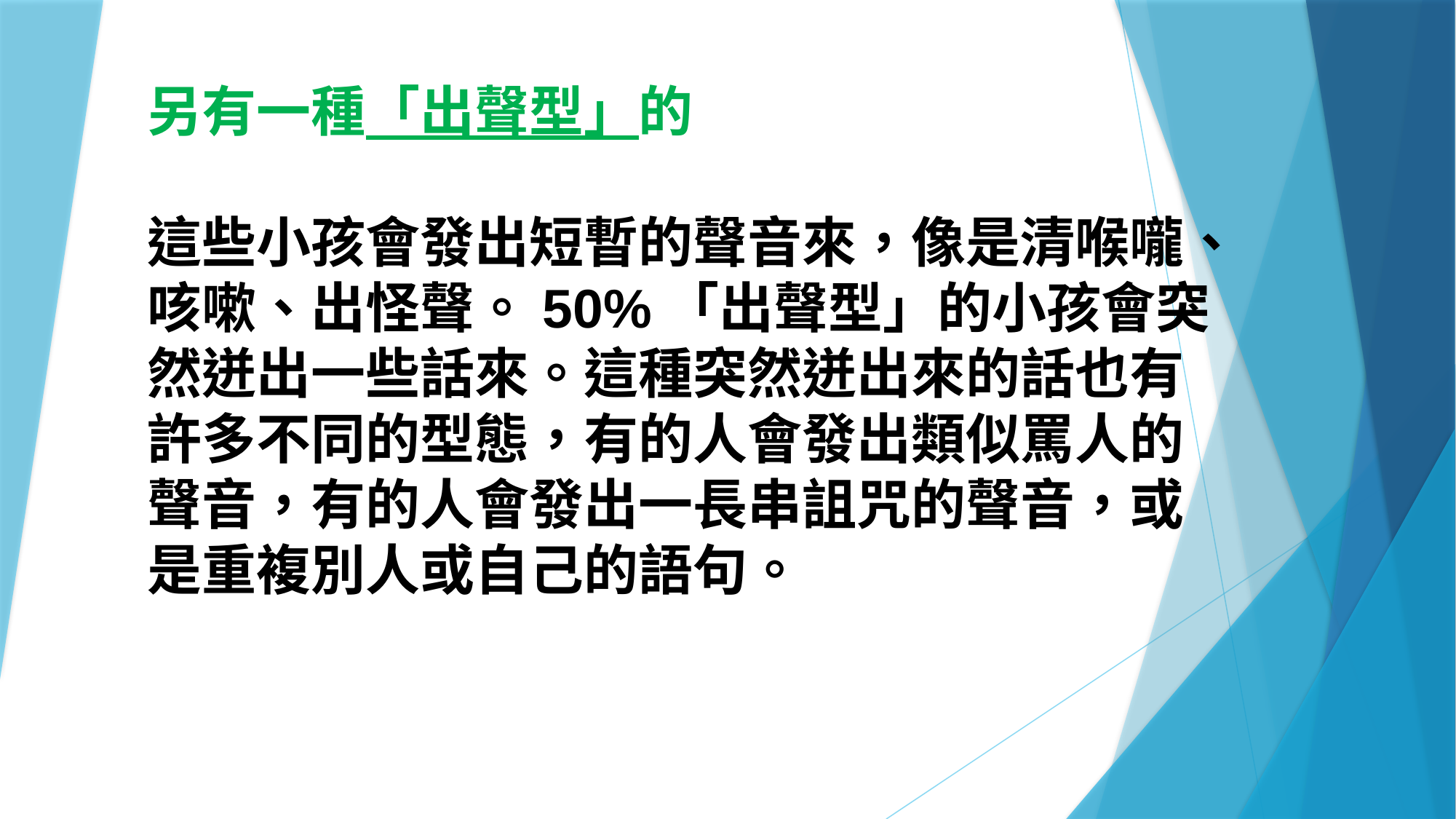

另有一種「出聲型」的

這些小孩會發出短暫的聲音來，像是清喉嚨、咳嗽、出怪聲。50%「出聲型」的小孩會突然迸出一些話來。這種突然迸出來的話也有許多不同的型態，有的人會發出類似罵人的聲音，有的人會發出一長串詛咒的聲音，或是重複別人或自己的語句。